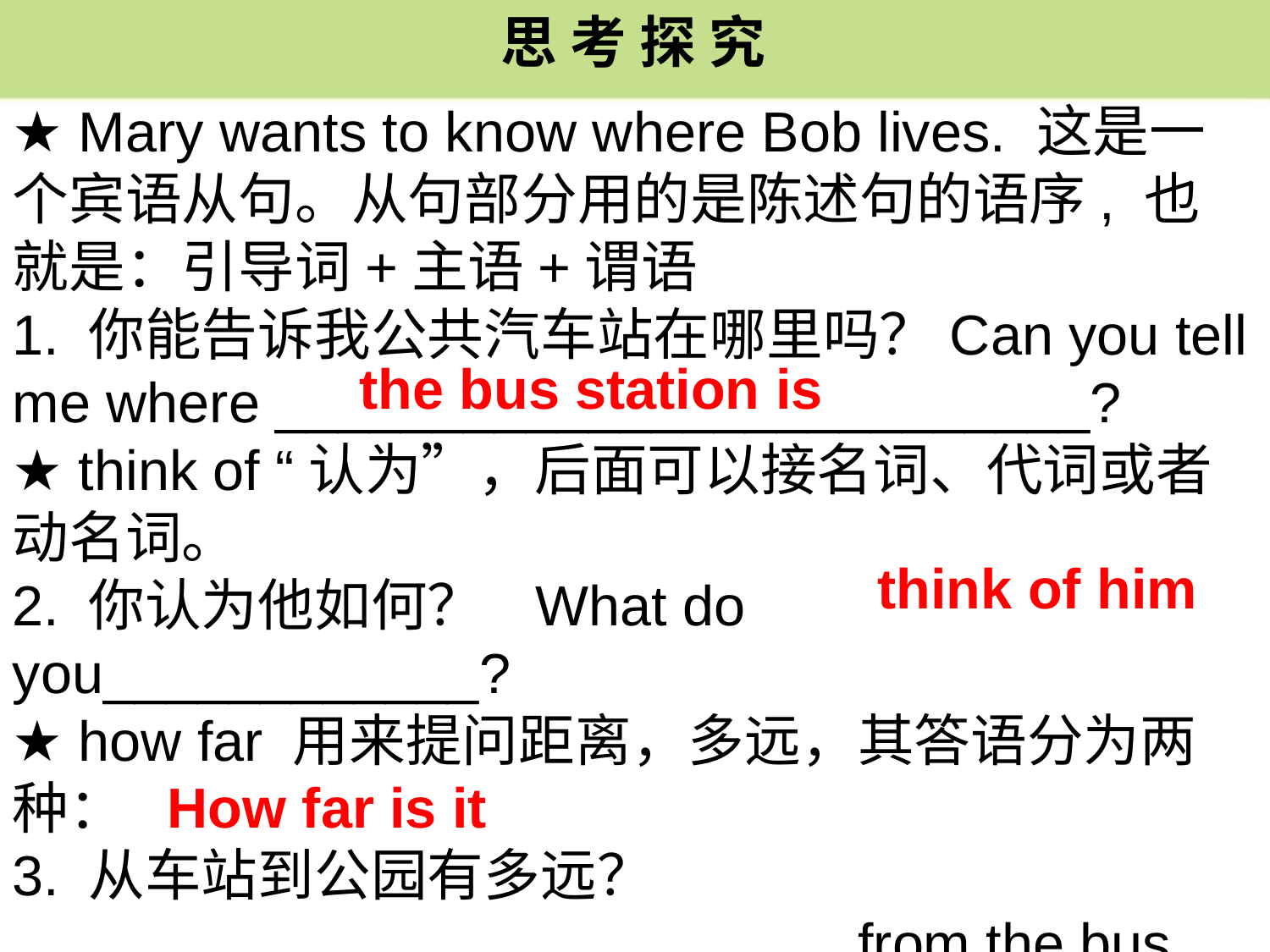

思 考 探 究
★ Mary wants to know where Bob lives. 这是一个宾语从句。从句部分用的是陈述句的语序, 也就是：引导词+主语+谓语
1. 你能告诉我公共汽车站在哪里吗？Can you tell me where __________________________?
★ think of “认为”，后面可以接名词、代词或者动名词。
2. 你认为他如何？   What do you____________?
★ how far 用来提问距离，多远，其答语分为两种：
3. 从车站到公园有多远？ ___________________________from the bus stop to the park?
 the bus station is
think of him
How far is it